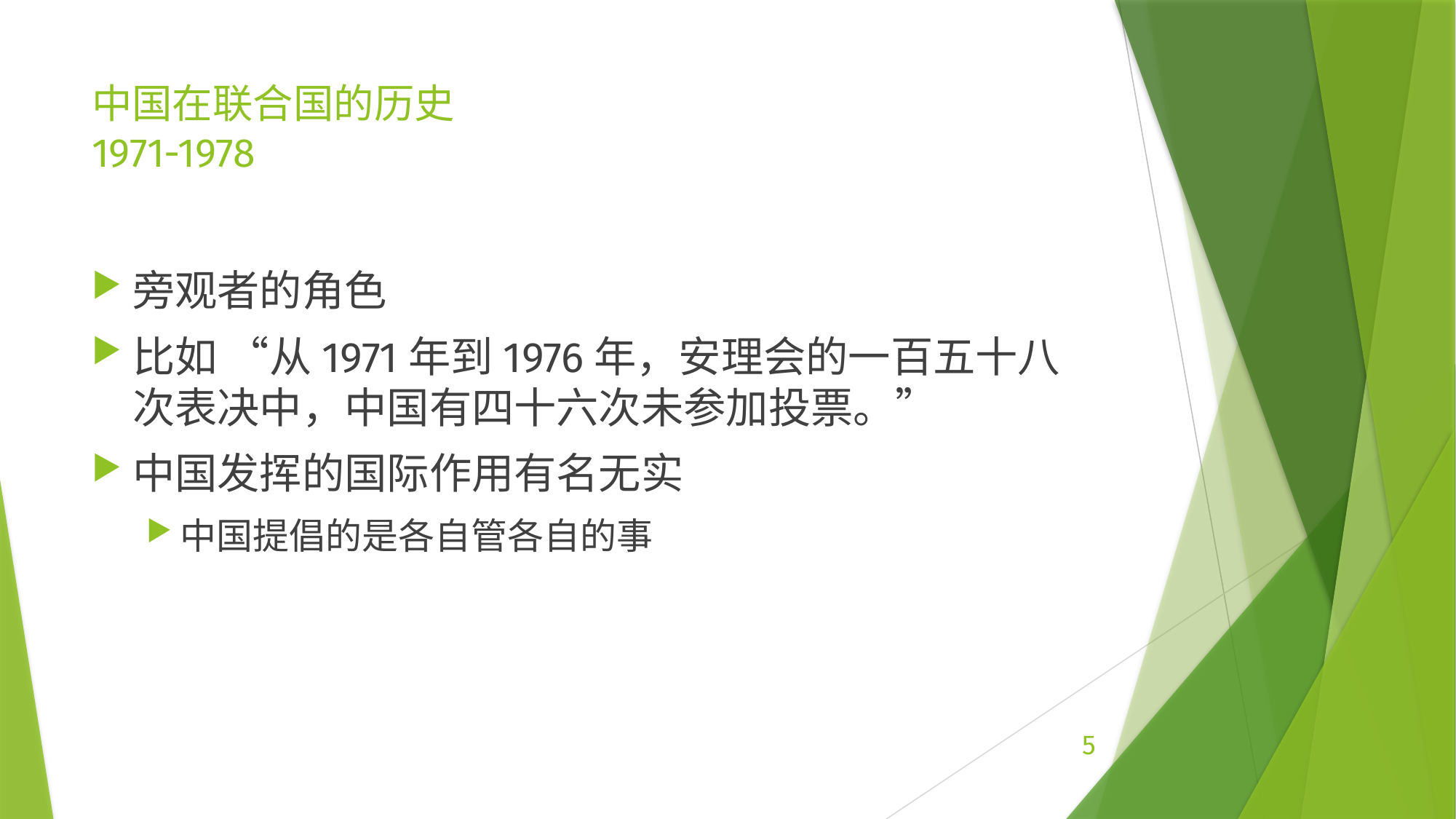

# 中国在联合国的历史 1971-1978
旁观者的角色
比如 “从1971年到1976年，安理会的一百五十八次表决中，中国有四十六次未参加投票。”
中国发挥的国际作用有名无实
中国提倡的是各自管各自的事
5